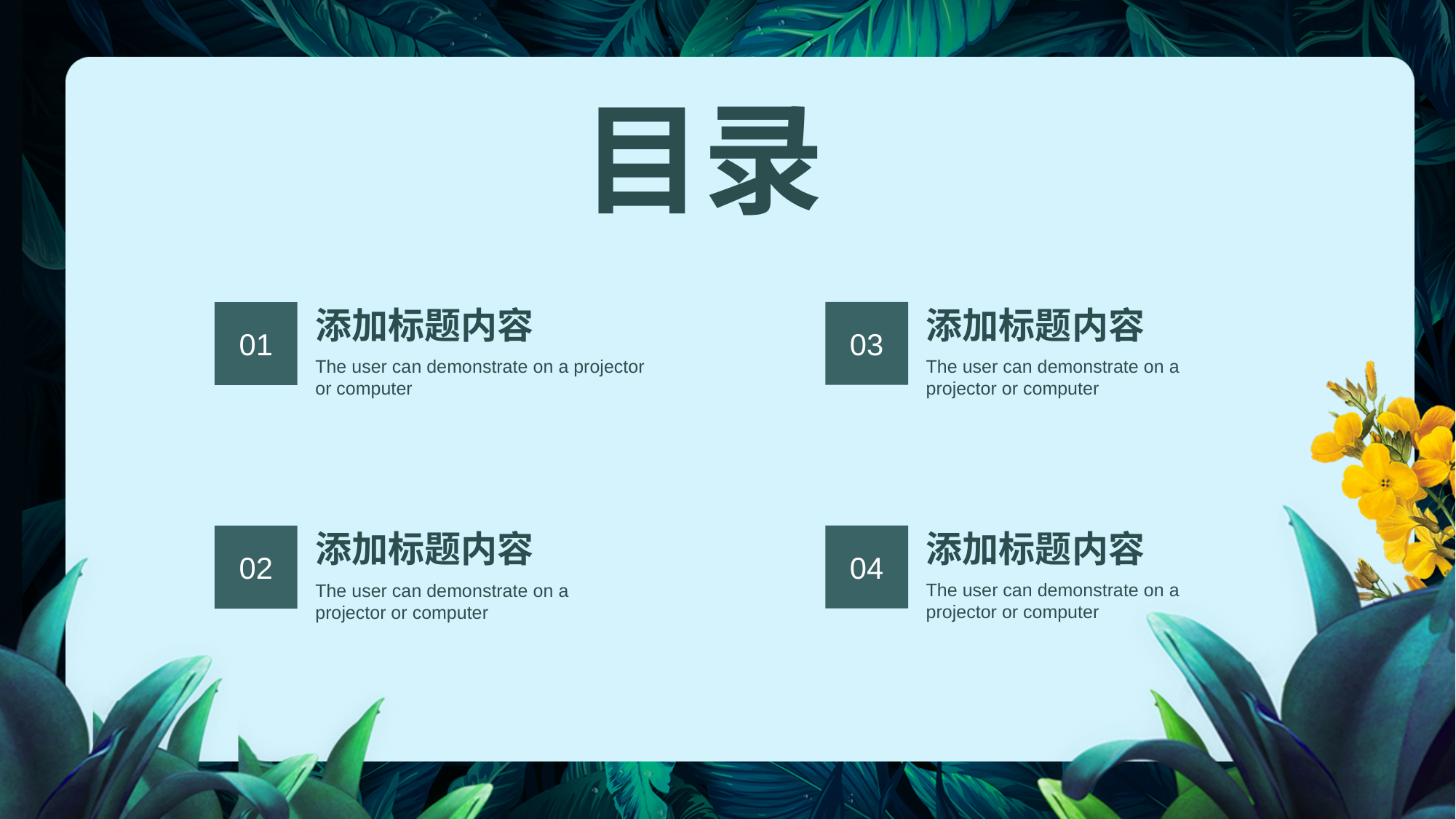

目录
添加标题内容
添加标题内容
03
01
The user can demonstrate on a projector or computer
The user can demonstrate on a projector or computer
添加标题内容
添加标题内容
04
02
The user can demonstrate on a projector or computer
The user can demonstrate on a projector or computer